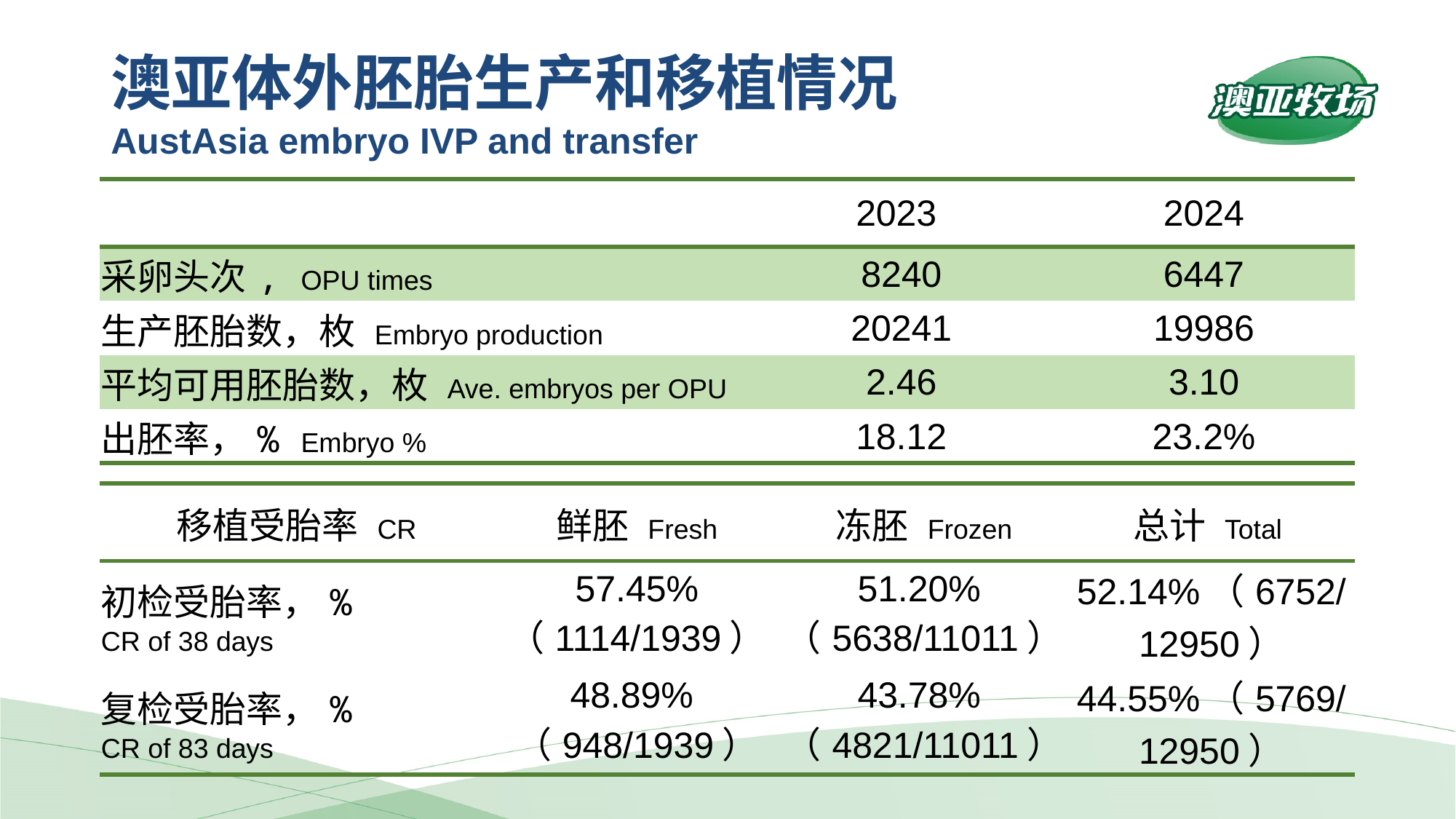

澳亚体外胚胎生产和移植情况
AustAsia embryo IVP and transfer
|  | 2023 | 2024 |
| --- | --- | --- |
| 采卵头次, OPU times | 8240 | 6447 |
| 生产胚胎数，枚 Embryo production | 20241 | 19986 |
| 平均可用胚胎数，枚 Ave. embryos per OPU | 2.46 | 3.10 |
| 出胚率，% Embryo % | 18.12 | 23.2% |
| 移植受胎率 CR | 鲜胚 Fresh | 冻胚 Frozen | 总计 Total |
| --- | --- | --- | --- |
| 初检受胎率，% CR of 38 days | 57.45% （1114/1939） | 51.20%  （5638/11011） | 52.14%（6752/12950） |
| 复检受胎率，% CR of 83 days | 48.89%  （948/1939） | 43.78%  （4821/11011） | 44.55%（5769/12950） |